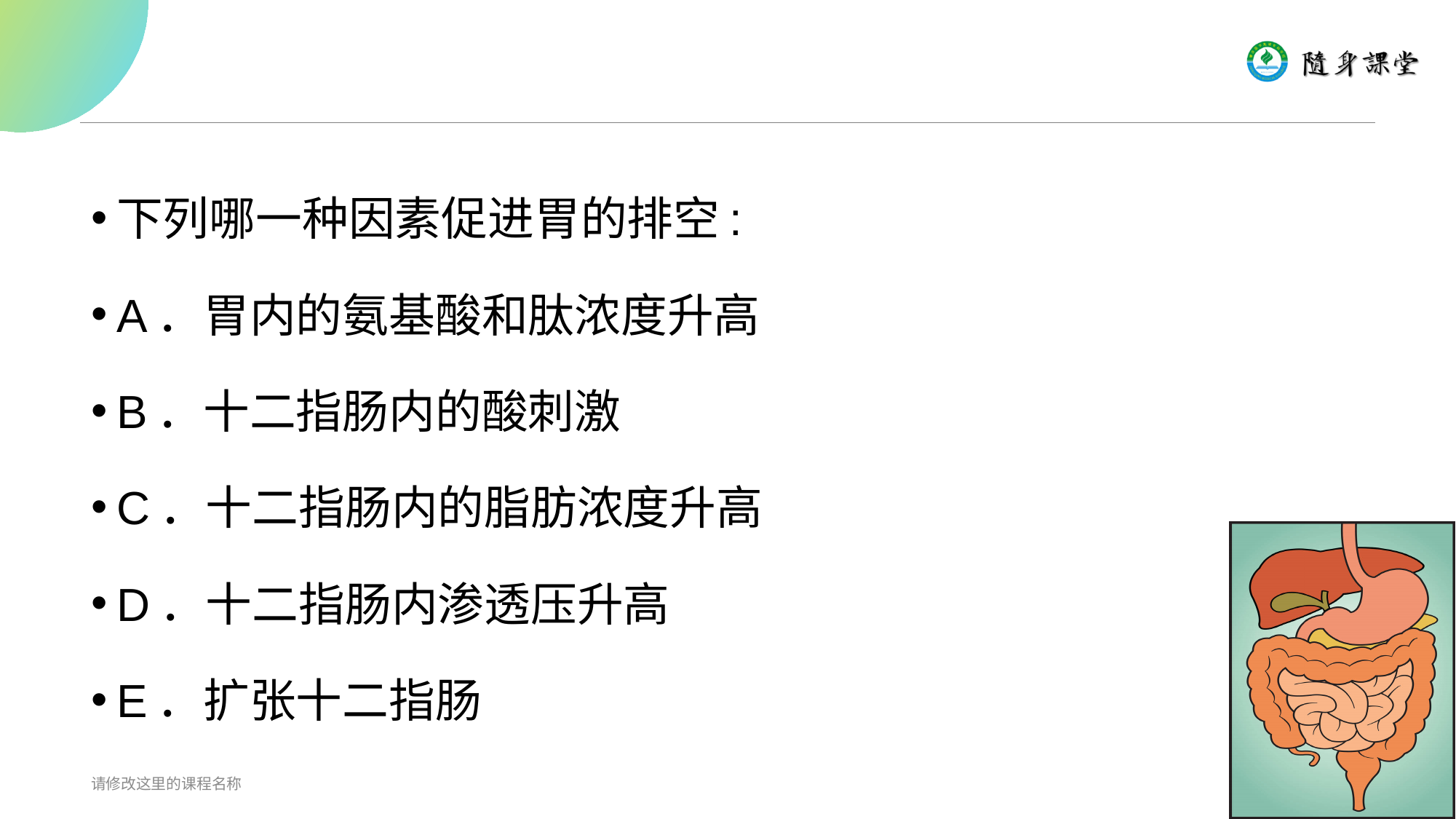

#
下列哪一种因素促进胃的排空:
A．胃内的氨基酸和肽浓度升高
B．十二指肠内的酸刺激
C．十二指肠内的脂肪浓度升高
D．十二指肠内渗透压升高
E．扩张十二指肠
请修改这里的课程名称
61